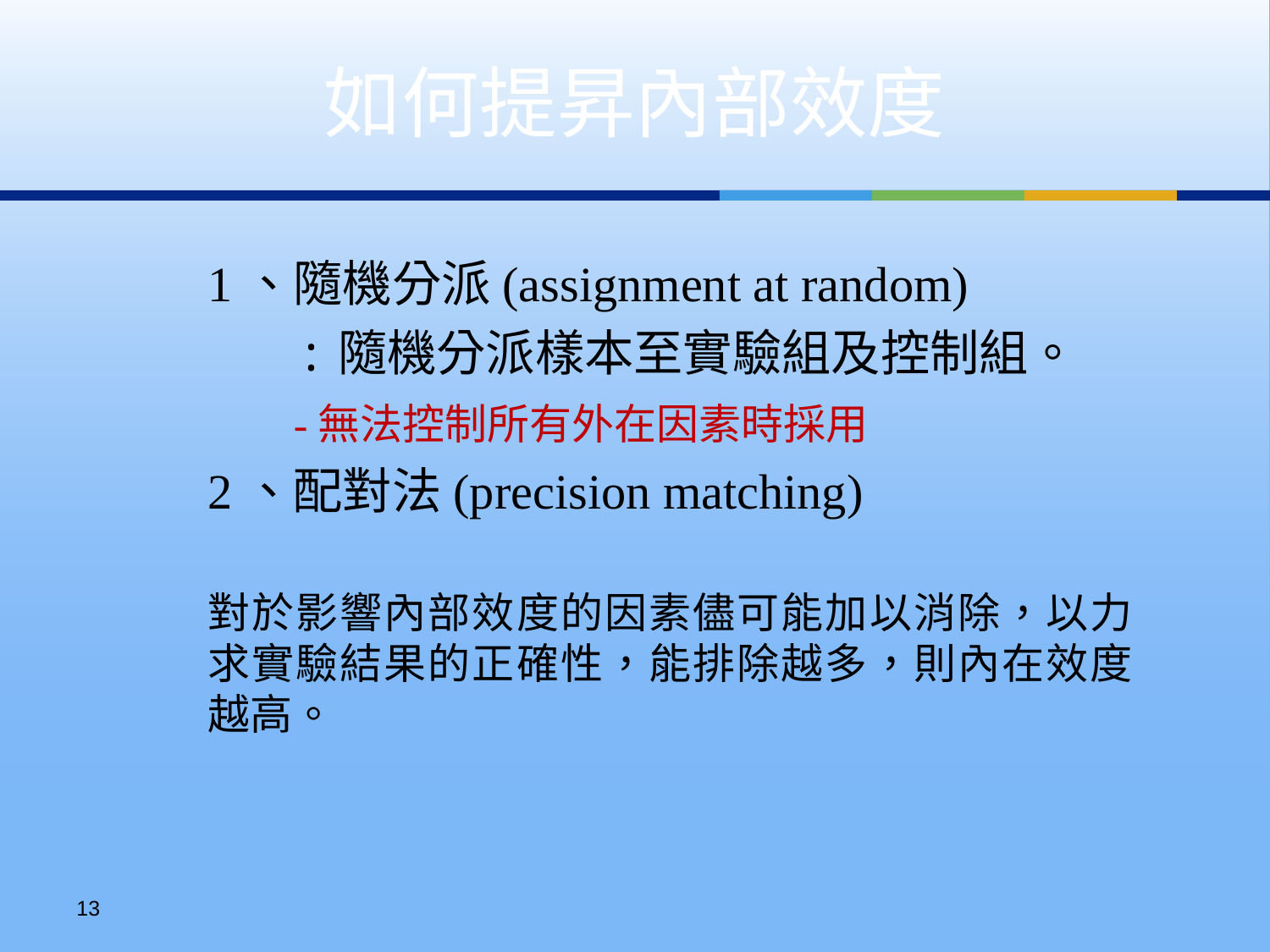

如何提昇內部效度
1、隨機分派(assignment at random)
   :隨機分派樣本至實驗組及控制組。
       -無法控制所有外在因素時採用
2、配對法(precision matching)

對於影響內部效度的因素儘可能加以消除，以力求實驗結果的正確性，能排除越多，則內在效度越高。

13